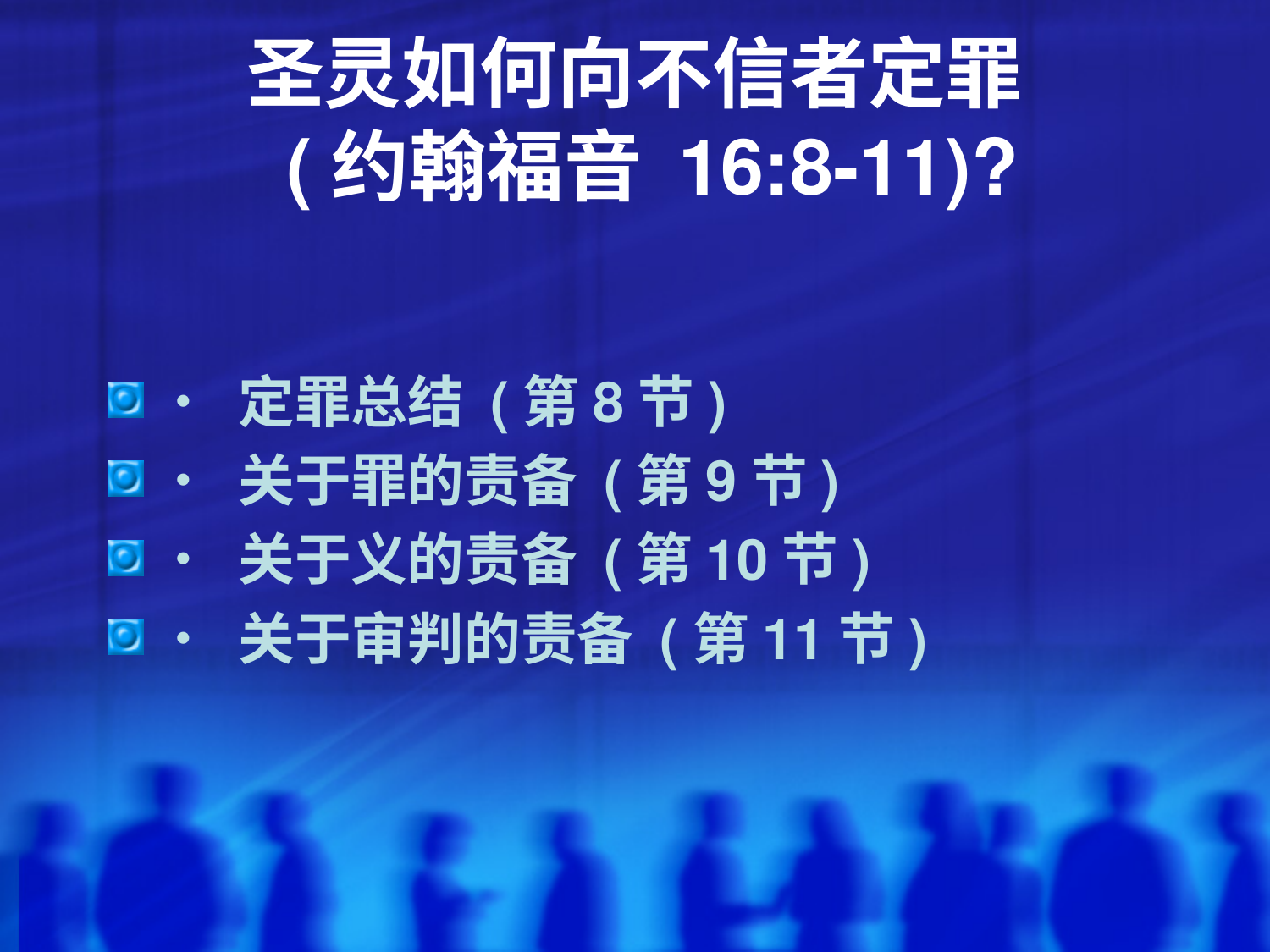

# 圣灵如何向不信者定罪 (约翰福音 16:8-11)?
• 定罪总结 (第8节)
• 关于罪的责备 (第9节)
• 关于义的责备 (第10节)
• 关于审判的责备 (第11节)